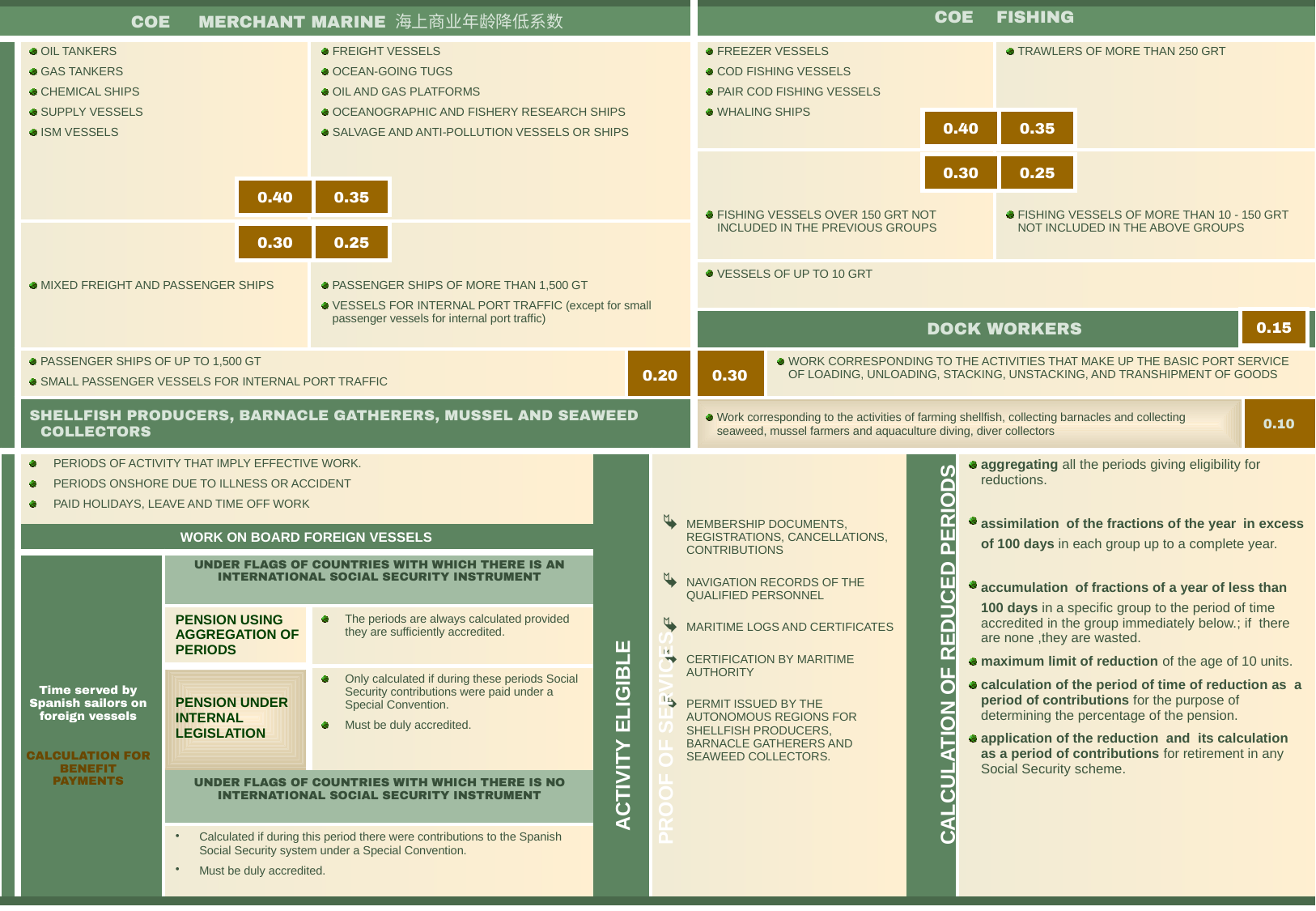

| COE MERCHANT MARINE 海上商业年龄降低系数 |  |  |  |  |  |  | COE FISHING |  |  |  |  |  |
| --- | --- | --- | --- | --- | --- | --- | --- | --- | --- | --- | --- | --- |
|  | OIL TANKERS GAS TANKERS CHEMICAL SHIPS SUPPLY VESSELS ISM VESSELS |  | FREIGHT VESSELS OCEAN-GOING TUGS OIL AND GAS PLATFORMS OCEANOGRAPHIC AND FISHERY RESEARCH SHIPS SALVAGE AND ANTI-POLLUTION VESSELS OR SHIPS |  |  |  | FREEZER VESSELS COD FISHING VESSELS PAIR COD FISHING VESSELS WHALING SHIPS |  |  |  | TRAWLERS OF MORE THAN 250 GRT |  |
|  |  |  |  |  |  |  | FISHING VESSELS OVER 150 GRT NOT INCLUDED IN THE PREVIOUS GROUPS |  |  |  | FISHING VESSELS OF MORE THAN 10 - 150 GRT NOT INCLUDED IN THE ABOVE GROUPS |  |
|  | MIXED FREIGHT AND PASSENGER SHIPS |  | PASSENGER SHIPS OF MORE THAN 1,500 GT VESSELS FOR INTERNAL PORT TRAFFIC (except for small passenger vessels for internal port traffic) |  |  |  |  |  |  |  |  |  |
|  |  |  |  |  |  |  | VESSELS OF UP TO 10 GRT |  |  |  |  |  |
|  |  |  |  |  |  |  | DOCK WORKERS |  |  |  |  |  |
|  | PASSENGER SHIPS OF UP TO 1,500 GT SMALL PASSENGER VESSELS FOR INTERNAL PORT TRAFFIC |  |  |  | 0.20 |  | 0.30 | WORK CORRESPONDING TO THE ACTIVITIES THAT MAKE UP THE BASIC PORT SERVICE OF LOADING, UNLOADING, STACKING, UNSTACKING, AND TRANSHIPMENT OF GOODS |  |  |  |  |
|  | SHELLFISH PRODUCERS, BARNACLE GATHERERS, MUSSEL AND SEAWEED COLLECTORS |  |  |  |  |  | Work corresponding to the activities of farming shellfish, collecting barnacles and collecting seaweed, mussel farmers and aquaculture diving, diver collectors |  |  |  |  | 0.10 |
|  | PERIODS OF ACTIVITY THAT IMPLY EFFECTIVE WORK. PERIODS ONSHORE DUE TO ILLNESS OR ACCIDENT PAID HOLIDAYS, LEAVE AND TIME OFF WORK |  |  |  |  | MEMBERSHIP DOCUMENTS, REGISTRATIONS, CANCELLATIONS, CONTRIBUTIONS NAVIGATION RECORDS OF THE QUALIFIED PERSONNEL MARITIME LOGS AND CERTIFICATES CERTIFICATION BY MARITIME AUTHORITY PERMIT ISSUED BY THE AUTONOMOUS REGIONS FOR SHELLFISH PRODUCERS, BARNACLE GATHERERS AND SEAWEED COLLECTORS. |  |  |  | aggregating all the periods giving eligibility for reductions. assimilation of the fractions of the year in excess of 100 days in each group up to a complete year. accumulation of fractions of a year of less than 100 days in a specific group to the period of time accredited in the group immediately below.; if there are none ,they are wasted. maximum limit of reduction of the age of 10 units. calculation of the period of time of reduction as a period of contributions for the purpose of determining the percentage of the pension. application of the reduction and its calculation as a period of contributions for retirement in any Social Security scheme. |  |  |
|  | WORK ON BOARD FOREIGN VESSELS |  |  |  |  |  |  |  |  |  |  |  |
|  | Time served by Spanish sailors on foreign vessels CALCULATION FOR BENEFIT PAYMENTS | UNDER FLAGS OF COUNTRIES WITH WHICH THERE IS AN INTERNATIONAL SOCIAL SECURITY INSTRUMENT |  |  |  |  |  |  |  |  |  |  |
|  |  | PENSION USING AGGREGATION OF PERIODS | The periods are always calculated provided they are sufficiently accredited. |  |  |  |  |  |  |  |  |  |
|  |  | PENSION UNDER INTERNAL LEGISLATION | Only calculated if during these periods Social Security contributions were paid under a Special Convention. Must be duly accredited. |  |  |  |  |  |  |  |  |  |
|  |  | UNDER FLAGS OF COUNTRIES WITH WHICH THERE IS NO INTERNATIONAL SOCIAL SECURITY INSTRUMENT |  |  |  |  |  |  |  |  |  |  |
|  |  | Calculated if during this period there were contributions to the Spanish Social Security system under a Special Convention. Must be duly accredited. |  |  |  |  |  |  |  |  |  |  |
0.40
0.35
0.30
0.25
0.40
0.35
0.30
0.25
0.15
CALCULATION OF REDUCED PERIODS
ACTIVITY ELIGIBLE
PROOF OF SERVICES
17